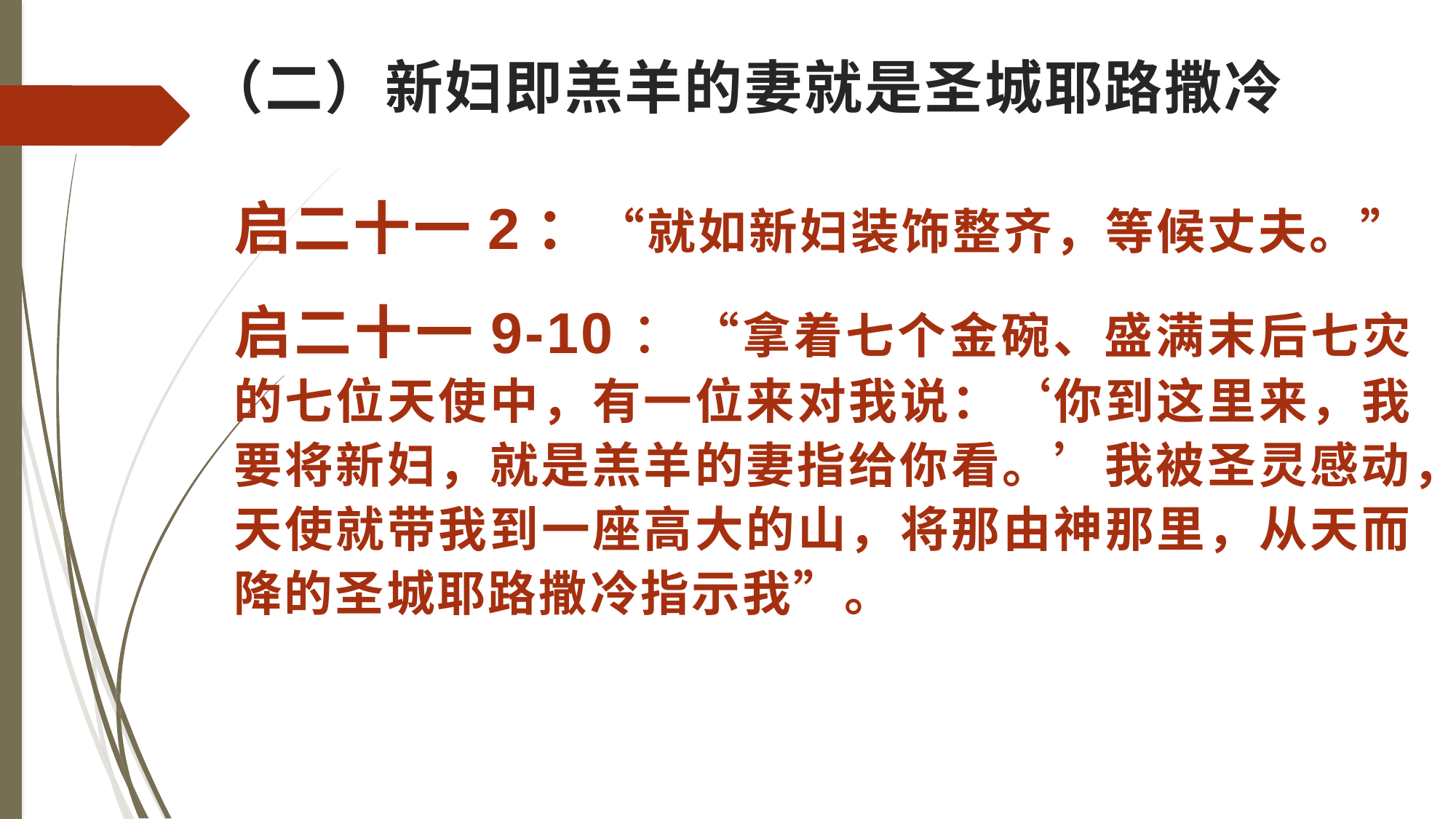

# （二）新妇即羔羊的妻就是圣城耶路撒冷
启二十一2：“就如新妇装饰整齐，等候丈夫。”
启二十一9-10：“拿着七个金碗、盛满末后七灾的七位天使中，有一位来对我说：‘你到这里来，我要将新妇，就是羔羊的妻指给你看。’我被圣灵感动，天使就带我到一座高大的山，将那由神那里，从天而降的圣城耶路撒冷指示我”。